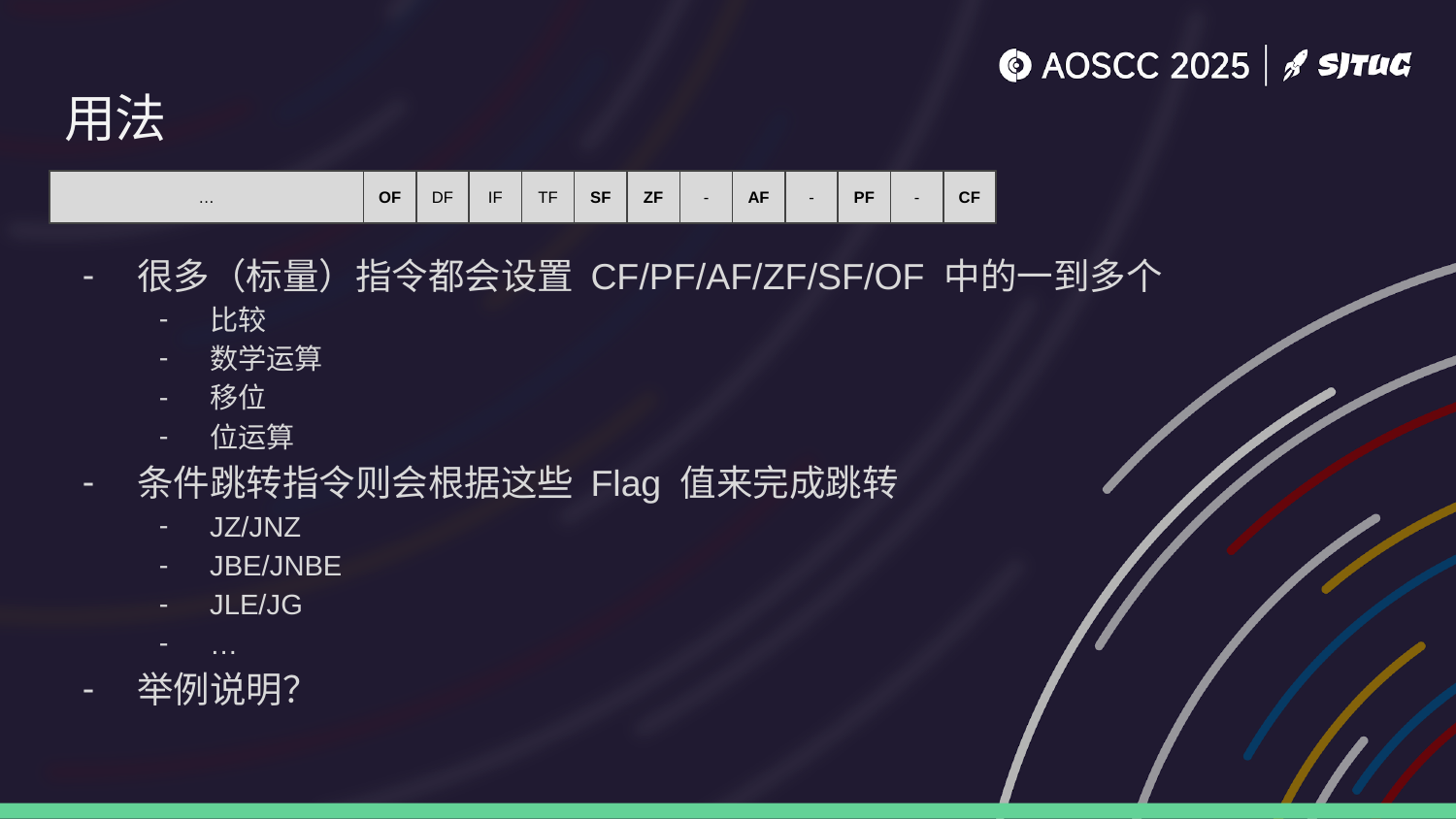

# 用法
…

OF
DF
IF
TF
SF
ZF
-
AF
-
PF
-
CF
很多（标量）指令都会设置 CF/PF/AF/ZF/SF/OF 中的一到多个
比较
数学运算
移位
位运算
条件跳转指令则会根据这些 Flag 值来完成跳转
JZ/JNZ
JBE/JNBE
JLE/JG
…
举例说明？